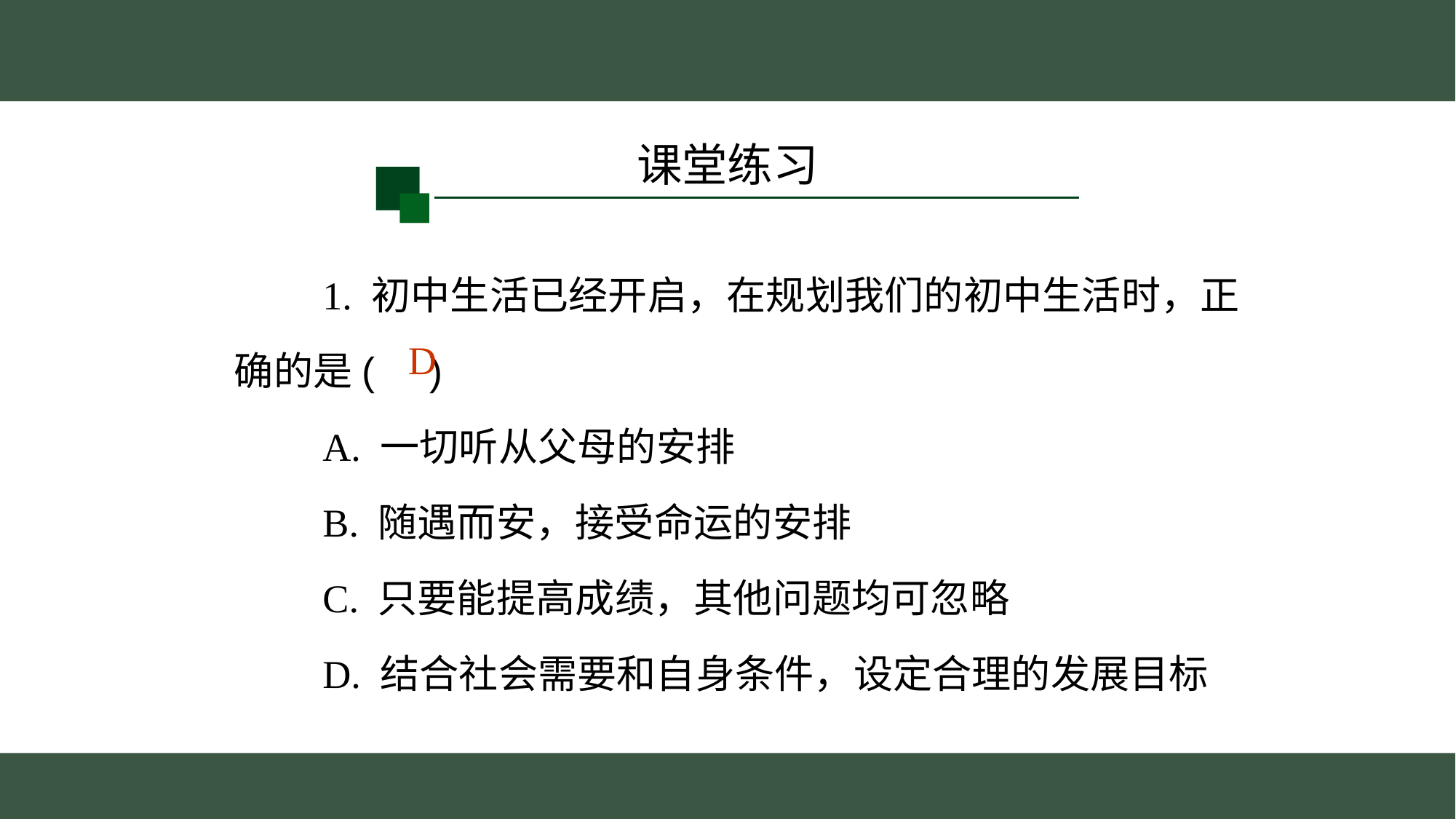

课堂练习
　　1. 初中生活已经开启，在规划我们的初中生活时，正
确的是(     )
　　A. 一切听从父母的安排
　　B. 随遇而安，接受命运的安排
　　C. 只要能提高成绩，其他问题均可忽略
　　D. 结合社会需要和自身条件，设定合理的发展目标
D